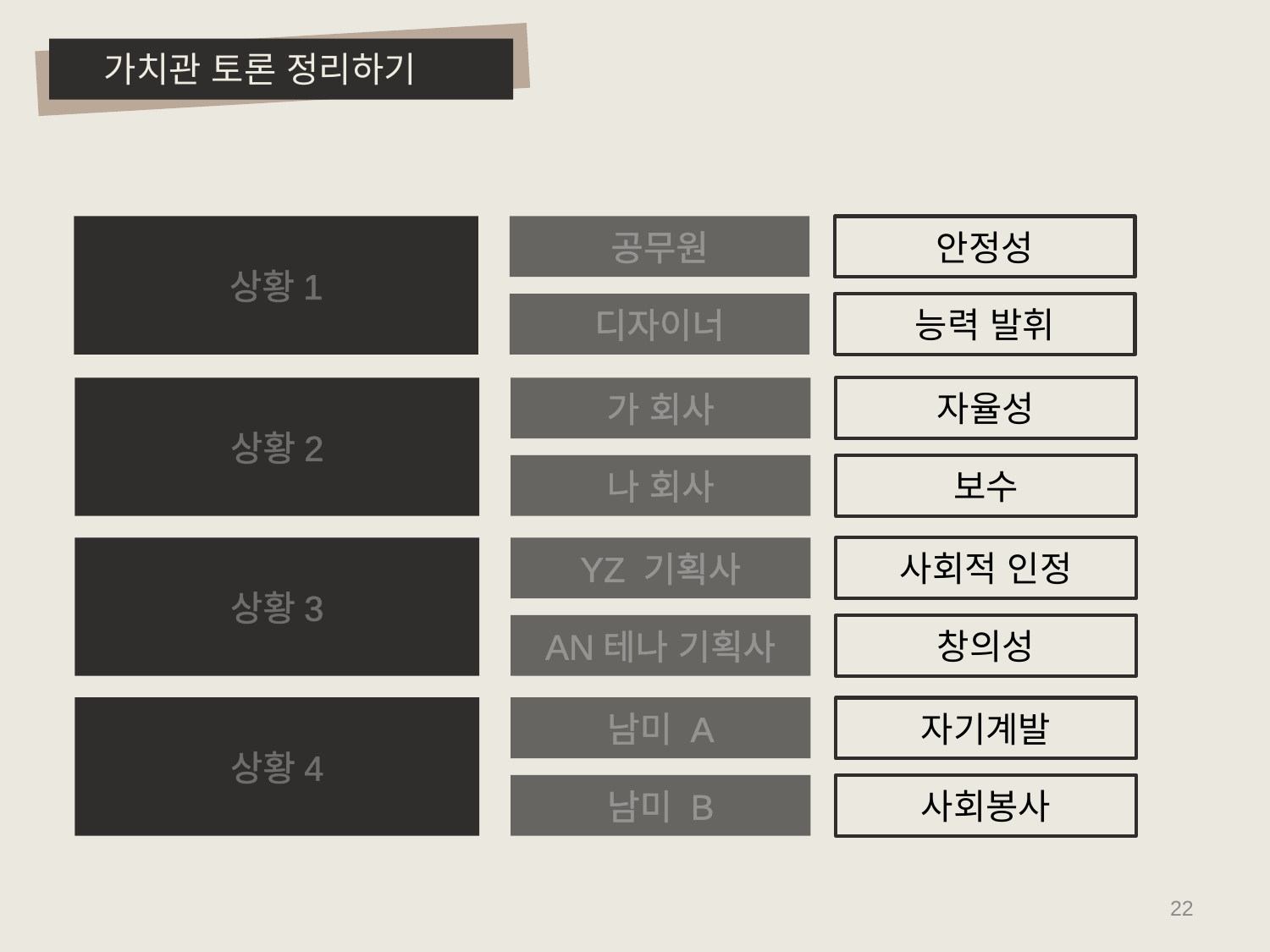

가치관 토론 정리하기
상황1
공무원
안정성
디자이너
능력 발휘
상황2
가 회사
자율성
나 회사
보수
상황3
YZ 기획사
사회적 인정
AN테나 기획사
창의성
상황4
남미 A
자기계발
남미 B
사회봉사
22